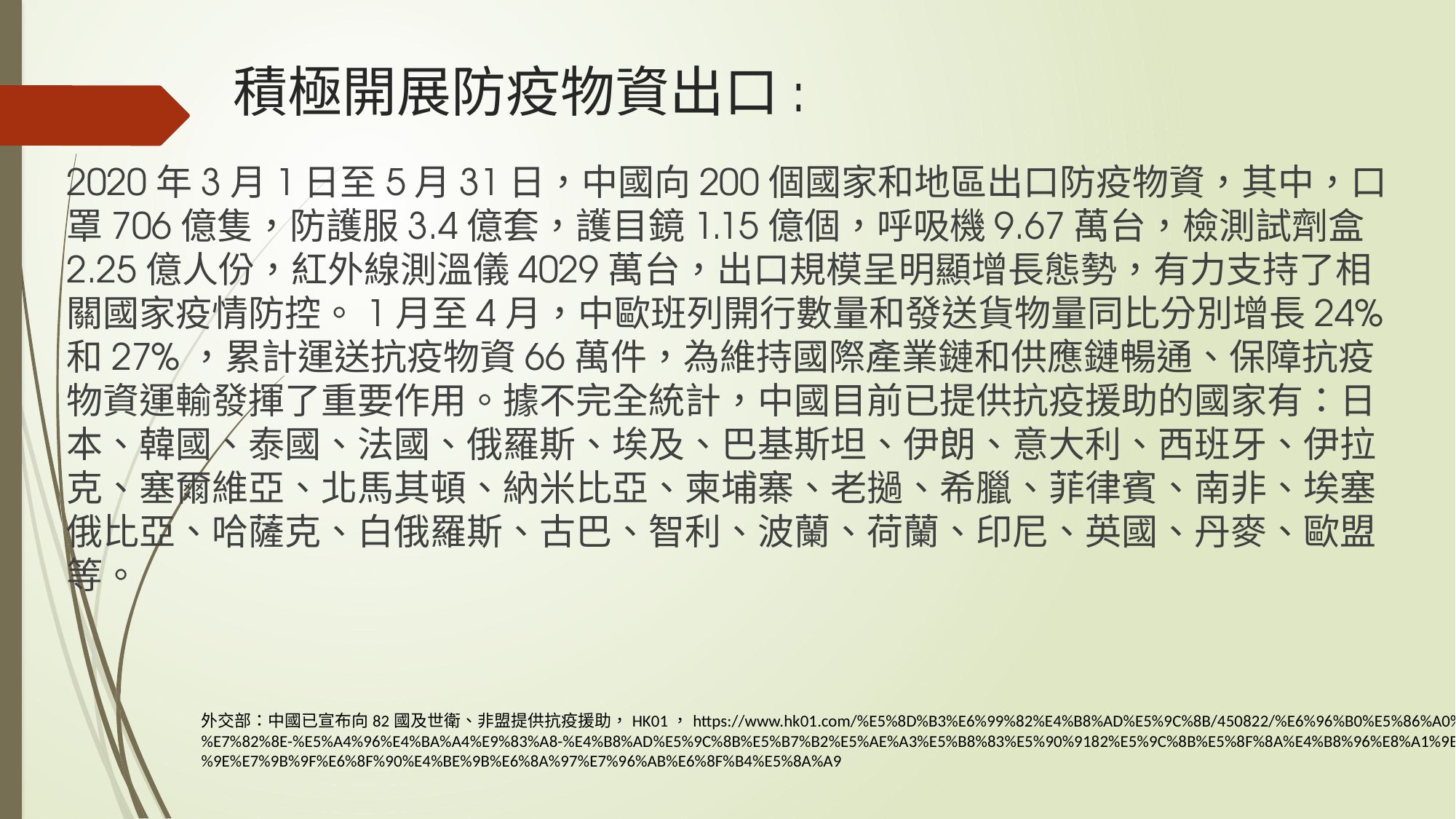

# 積極開展防疫物資出口:
2020年3月1日至5月31日，中國向200個國家和地區出口防疫物資，其中，口罩706億隻，防護服3.4億套，護目鏡1.15億個，呼吸機9.67萬台，檢測試劑盒2.25億人份，紅外線測溫儀4029萬台，出口規模呈明顯增長態勢，有力支持了相關國家疫情防控。1月至4月，中歐班列開行數量和發送貨物量同比分別增長24%和27%，累計運送抗疫物資66萬件，為維持國際產業鏈和供應鏈暢通、保障抗疫物資運輸發揮了重要作用。據不完全統計，中國目前已提供抗疫援助的國家有：日本、韓國、泰國、法國、俄羅斯、埃及、巴基斯坦、伊朗、意大利、西班牙、伊拉克、塞爾維亞、北馬其頓、納米比亞、柬埔寨、老撾、希臘、菲律賓、南非、埃塞俄比亞、哈薩克、白俄羅斯、古巴、智利、波蘭、荷蘭、印尼、英國、丹麥、歐盟等。
外交部：中國已宣布向82國及世衛、非盟提供抗疫援助，HK01，https://www.hk01.com/%E5%8D%B3%E6%99%82%E4%B8%AD%E5%9C%8B/450822/%E6%96%B0%E5%86%A0%E8%82%BA%E7%82%8E-%E5%A4%96%E4%BA%A4%E9%83%A8-%E4%B8%AD%E5%9C%8B%E5%B7%B2%E5%AE%A3%E5%B8%83%E5%90%9182%E5%9C%8B%E5%8F%8A%E4%B8%96%E8%A1%9B-%E9%9D%9E%E7%9B%9F%E6%8F%90%E4%BE%9B%E6%8A%97%E7%96%AB%E6%8F%B4%E5%8A%A9